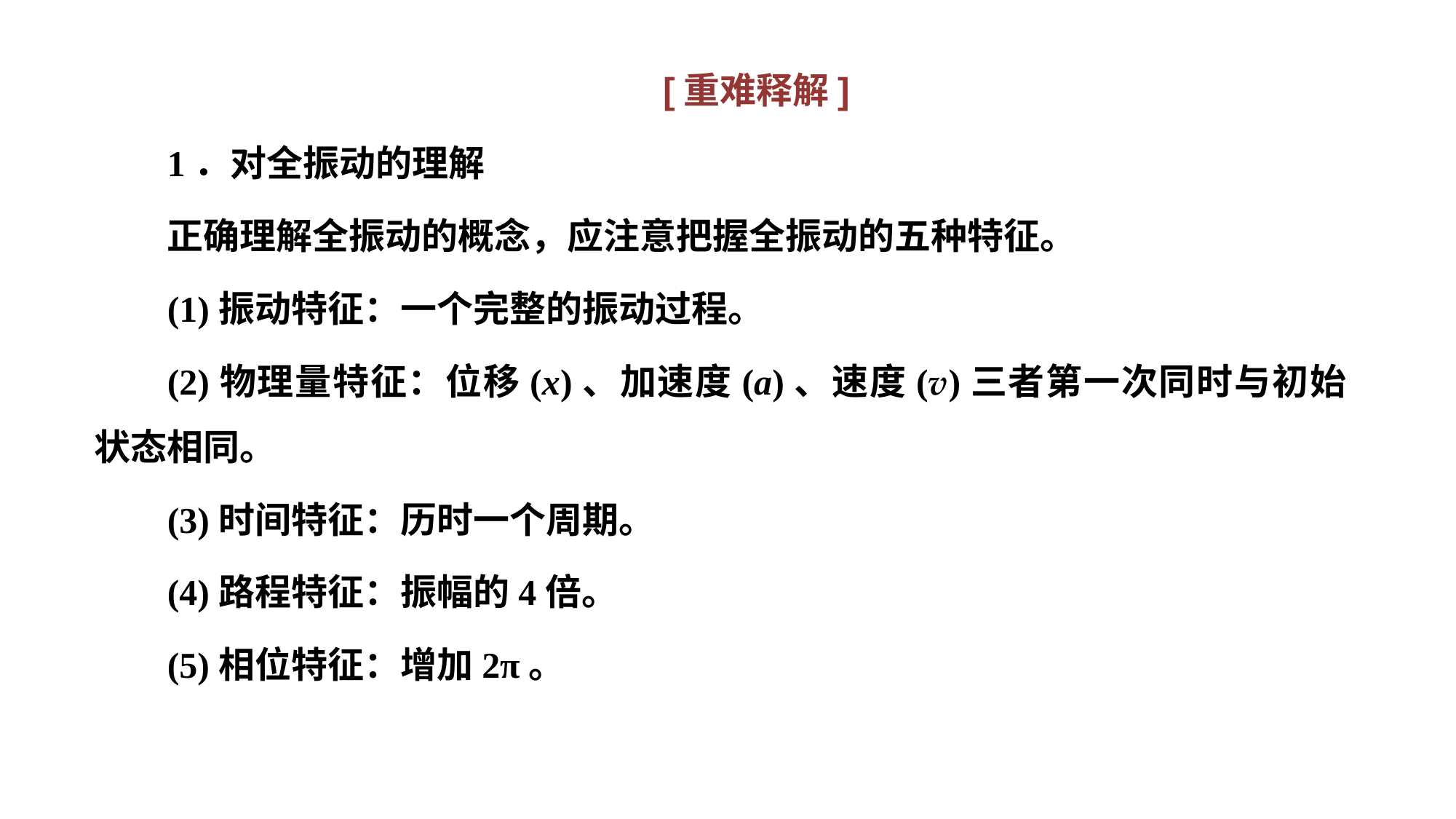

[重难释解]
1．对全振动的理解
正确理解全振动的概念，应注意把握全振动的五种特征。
(1)振动特征：一个完整的振动过程。
(2)物理量特征：位移(x)、加速度(a)、速度(v)三者第一次同时与初始状态相同。
(3)时间特征：历时一个周期。
(4)路程特征：振幅的4倍。
(5)相位特征：增加2π。